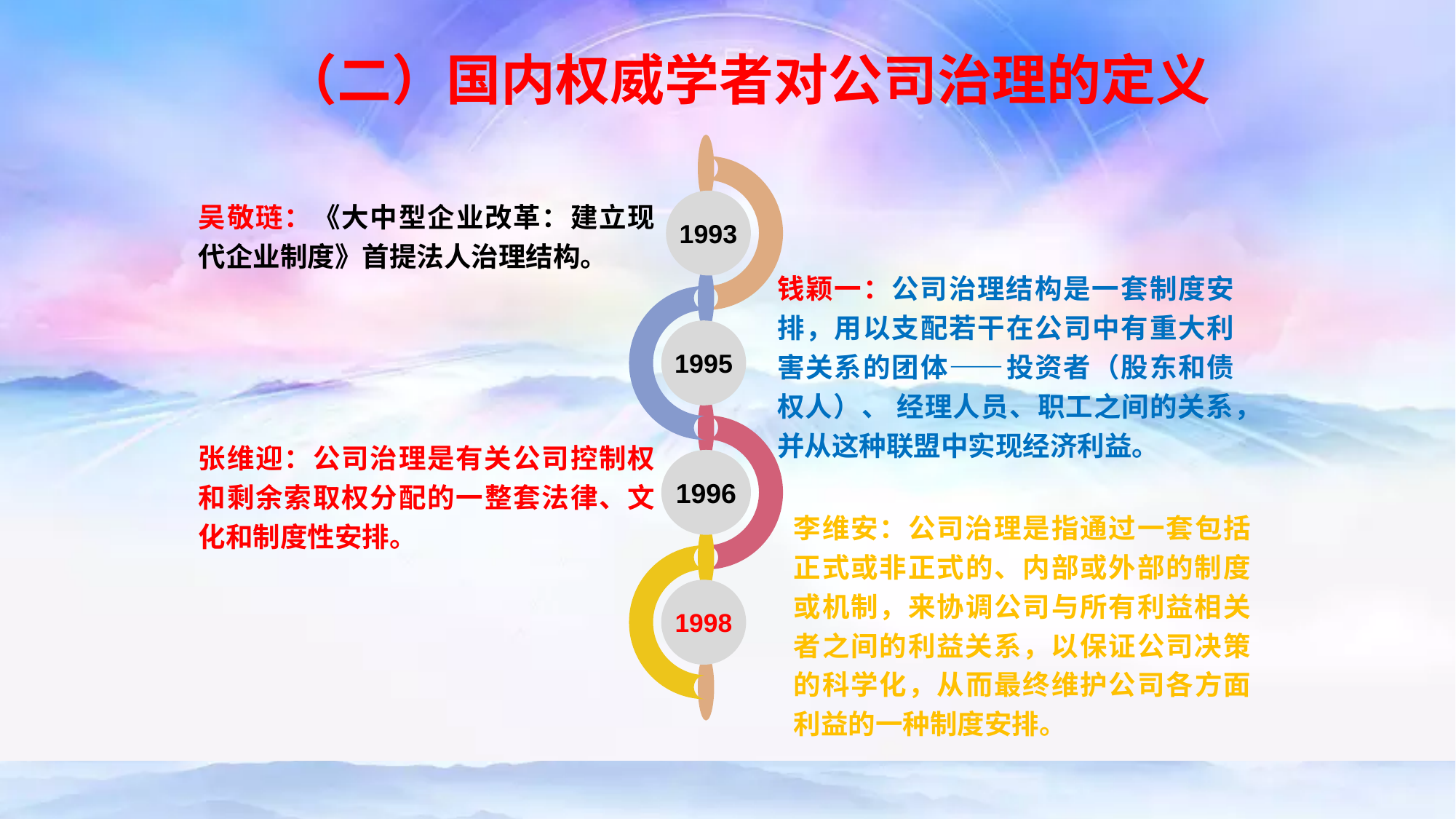

（二）国内权威学者对公司治理的定义

吴敬琏：《大中型企业改革：建立现代企业制度》首提法人治理结构。
1993

钱颖一：公司治理结构是一套制度安排，用以支配若干在公司中有重大利害关系的团体——投资者（股东和债权人）、 经理人员、职工之间的关系，并从这种联盟中实现经济利益。

1995

张维迎：公司治理是有关公司控制权和剩余索取权分配的一整套法律、文化和制度性安排。
1996
李维安：公司治理是指通过一套包括正式或非正式的、内部或外部的制度或机制，来协调公司与所有利益相关者之间的利益关系，以保证公司决策的科学化，从而最终维护公司各方面利益的一种制度安排。

1998

17